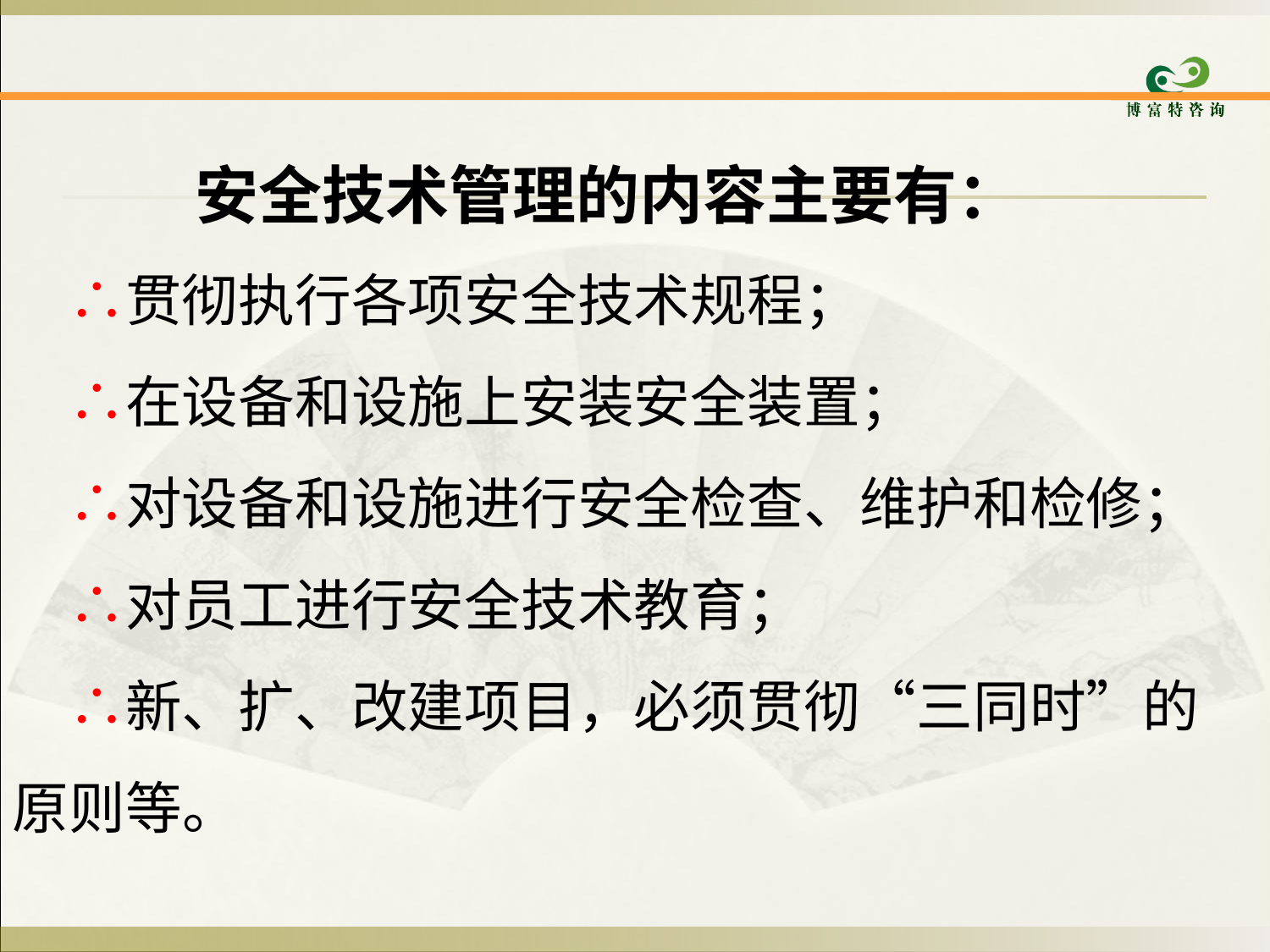

安全技术管理的内容主要有：
　∴贯彻执行各项安全技术规程；
　∴在设备和设施上安装安全装置；
　∴对设备和设施进行安全检查、维护和检修；
　∴对员工进行安全技术教育；
　∴新、扩、改建项目，必须贯彻“三同时”的原则等。
42